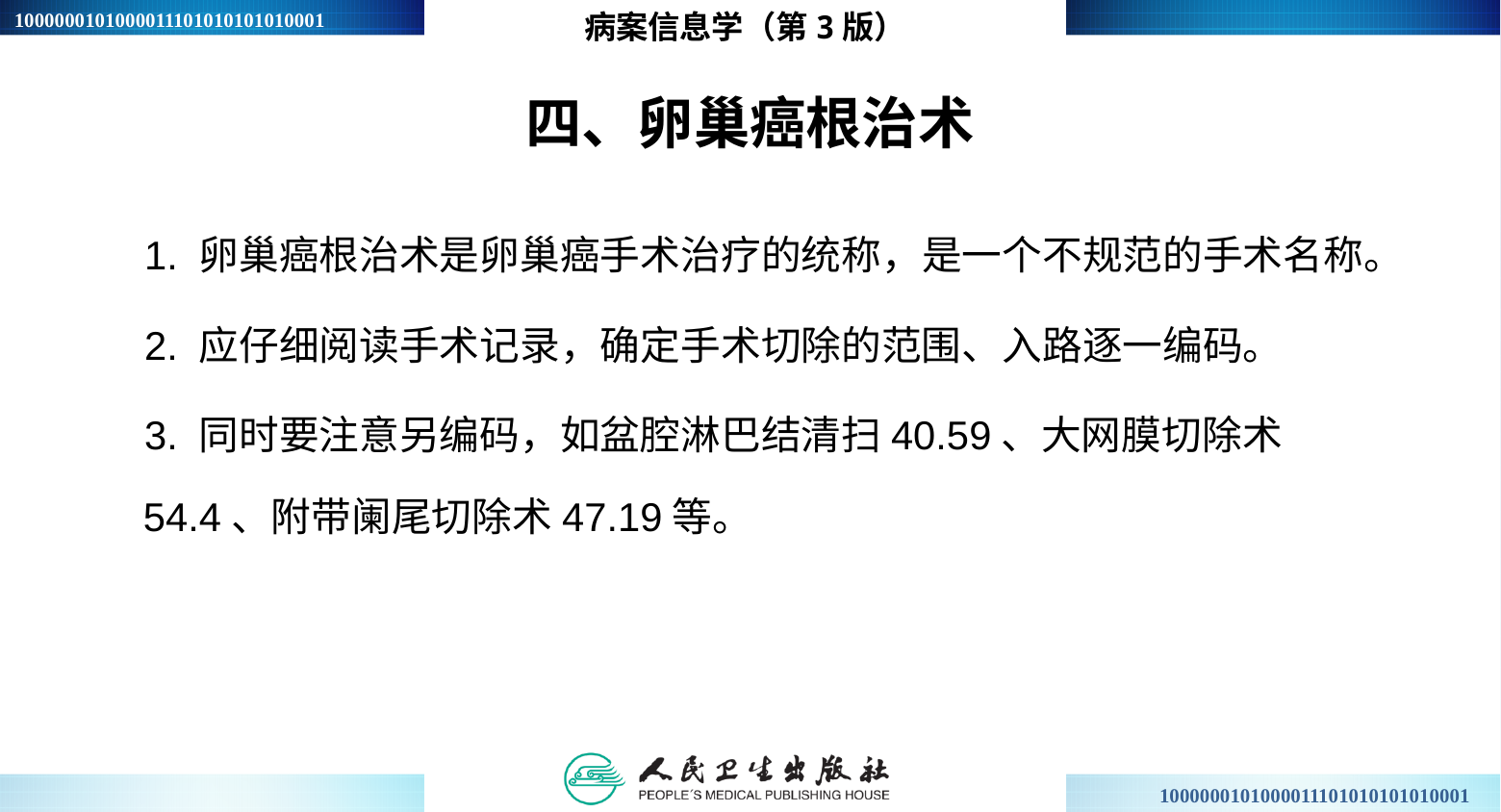

病案信息学（第3版）
# 四、卵巢癌根治术
     1. 卵巢癌根治术是卵巢癌手术治疗的统称，是一个不规范的手术名称。
     2. 应仔细阅读手术记录，确定手术切除的范围、入路逐一编码。
     3. 同时要注意另编码，如盆腔淋巴结清扫40.59、大网膜切除术54.4、附带阑尾切除术47.19等。